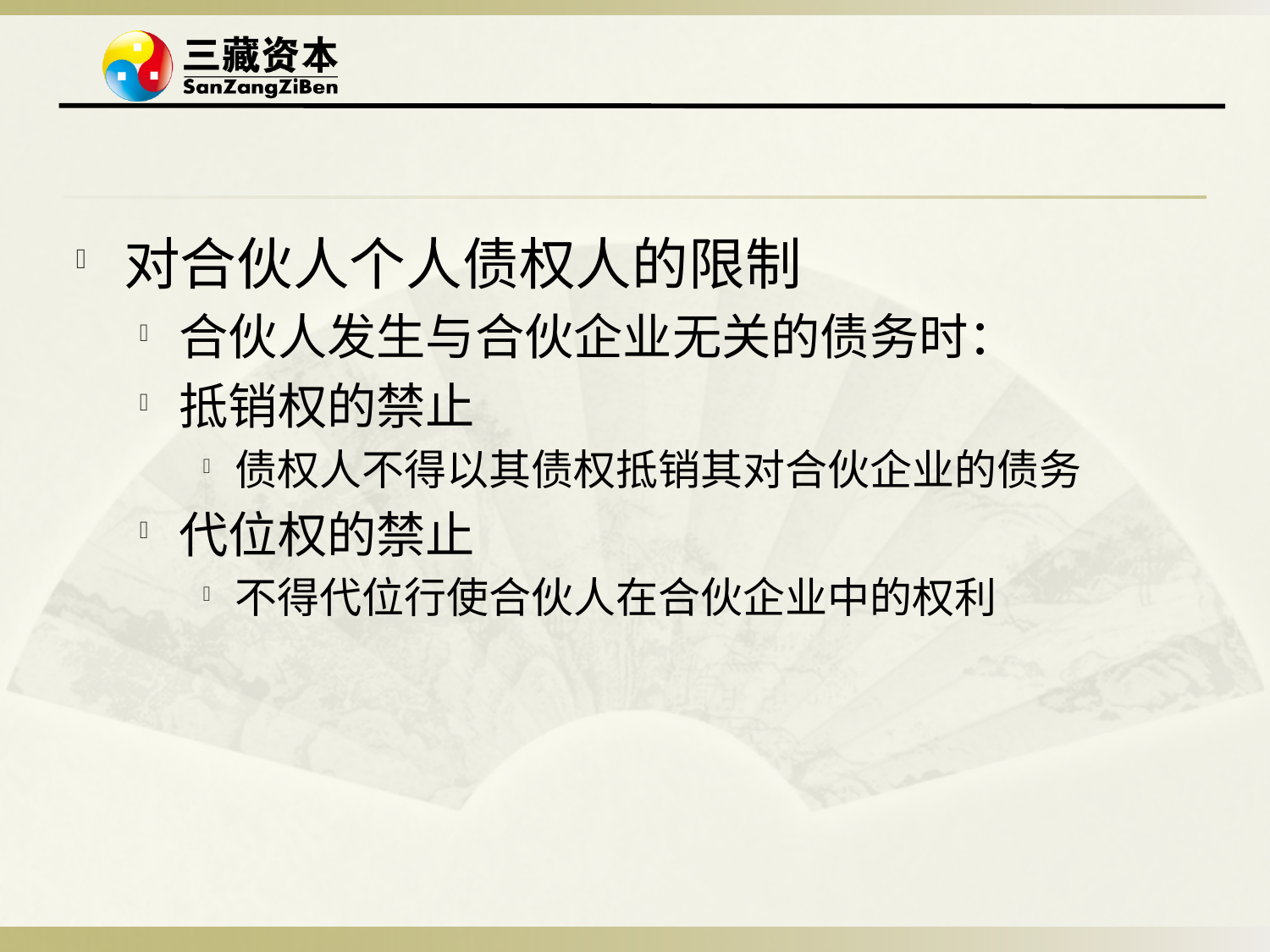

#
对合伙人个人债权人的限制
合伙人发生与合伙企业无关的债务时：
抵销权的禁止
债权人不得以其债权抵销其对合伙企业的债务
代位权的禁止
不得代位行使合伙人在合伙企业中的权利